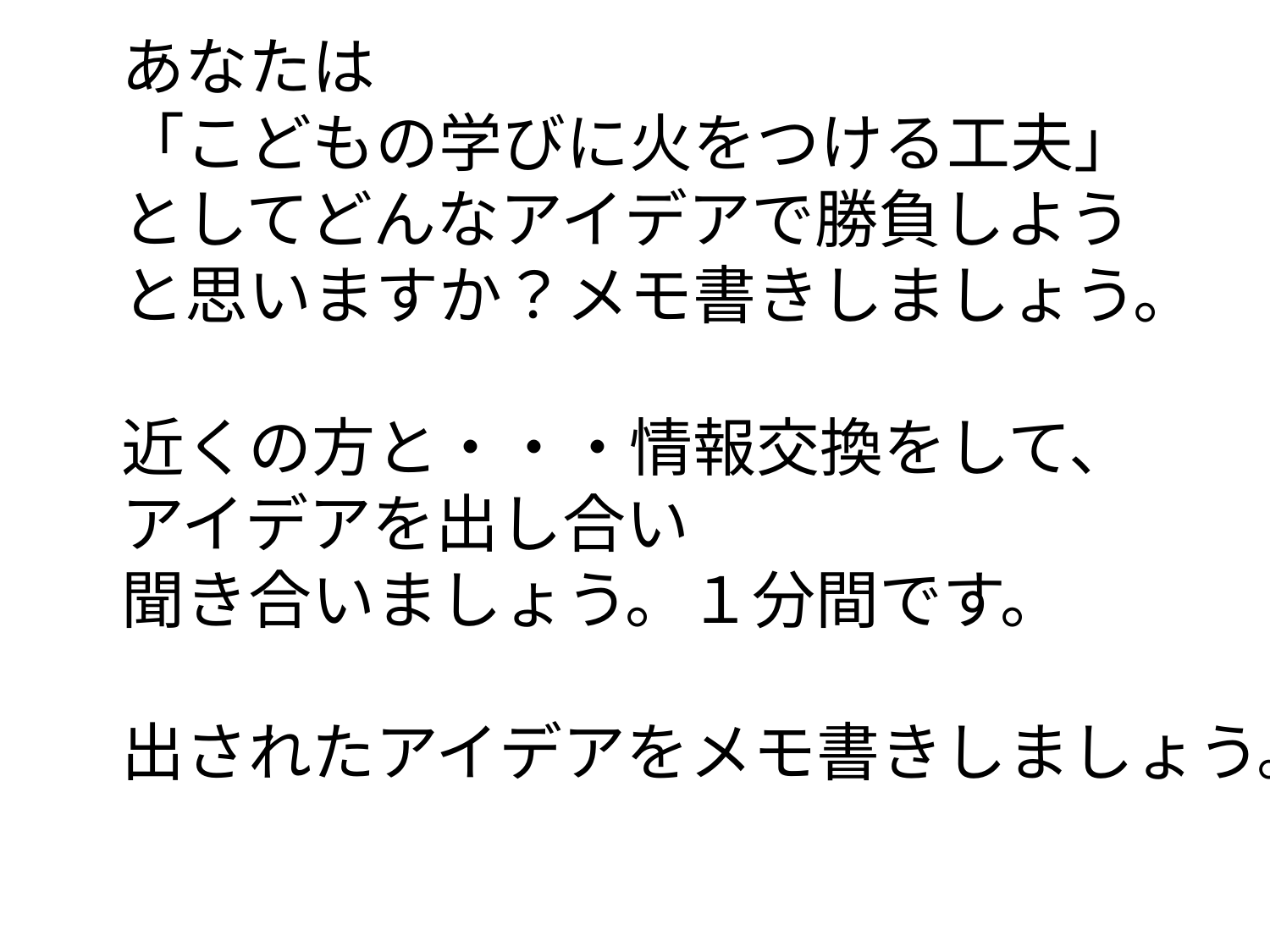

あなたは
「こどもの学びに火をつける工夫」
としてどんなアイデアで勝負しよう
と思いますか？メモ書きしましょう。

近くの方と・・・情報交換をして、
アイデアを出し合い
聞き合いましょう。１分間です。

出されたアイデアをメモ書きしましょう。